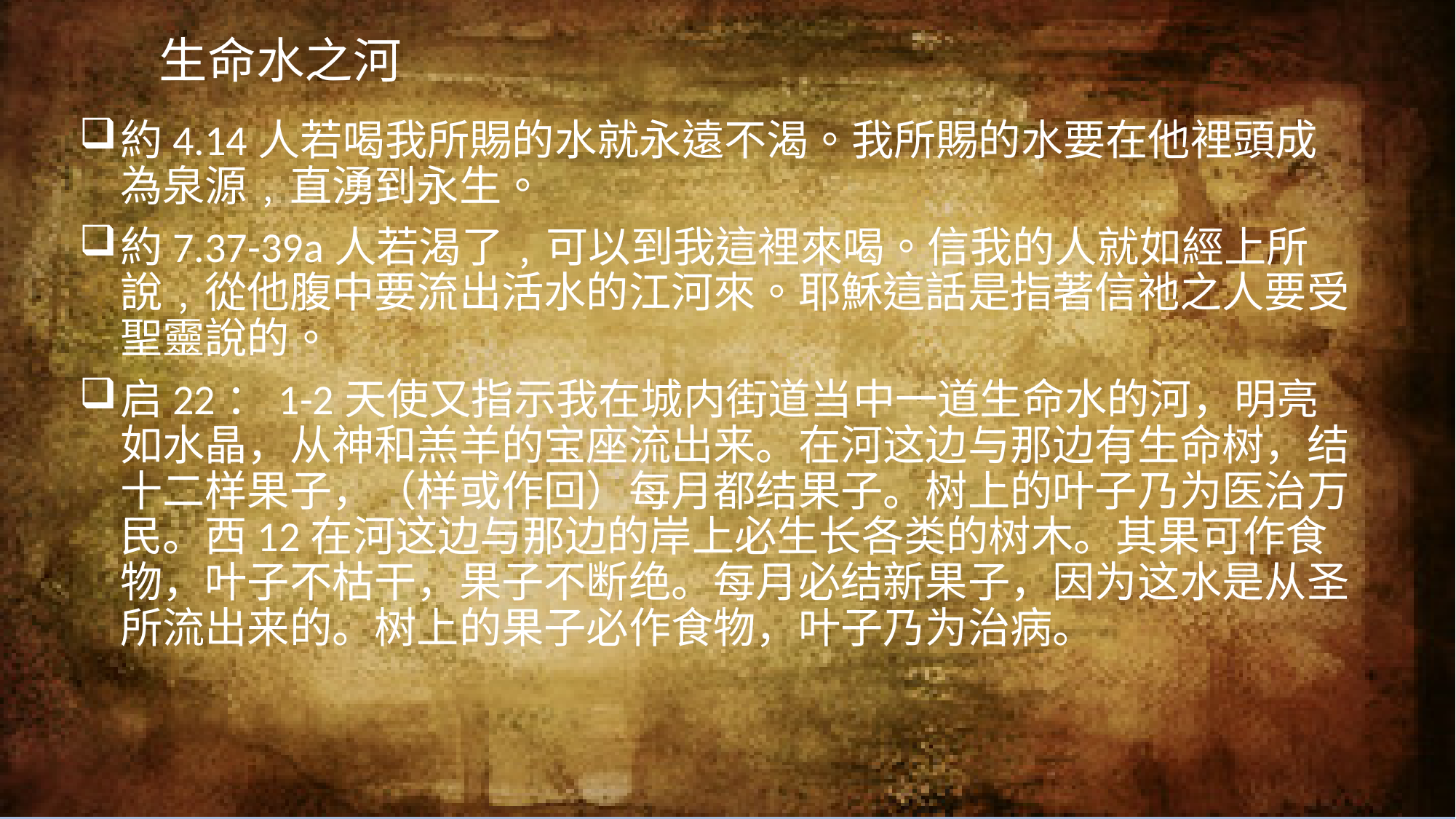

生命水之河
約4.14人若喝我所賜的水就永遠不渴。我所賜的水要在他裡頭成為泉源﹐直湧到永生。
約7.37-39a人若渴了﹐可以到我這裡來喝。信我的人就如經上所說﹐從他腹中要流出活水的江河來。耶穌這話是指著信祂之人要受聖靈說的。
启22：1-2天使又指示我在城内街道当中一道生命水的河，明亮如水晶，从神和羔羊的宝座流出来。在河这边与那边有生命树，结十二样果子，（样或作回）每月都结果子。树上的叶子乃为医治万民。西12在河这边与那边的岸上必生长各类的树木。其果可作食物，叶子不枯干，果子不断绝。每月必结新果子，因为这水是从圣所流出来的。树上的果子必作食物，叶子乃为治病。